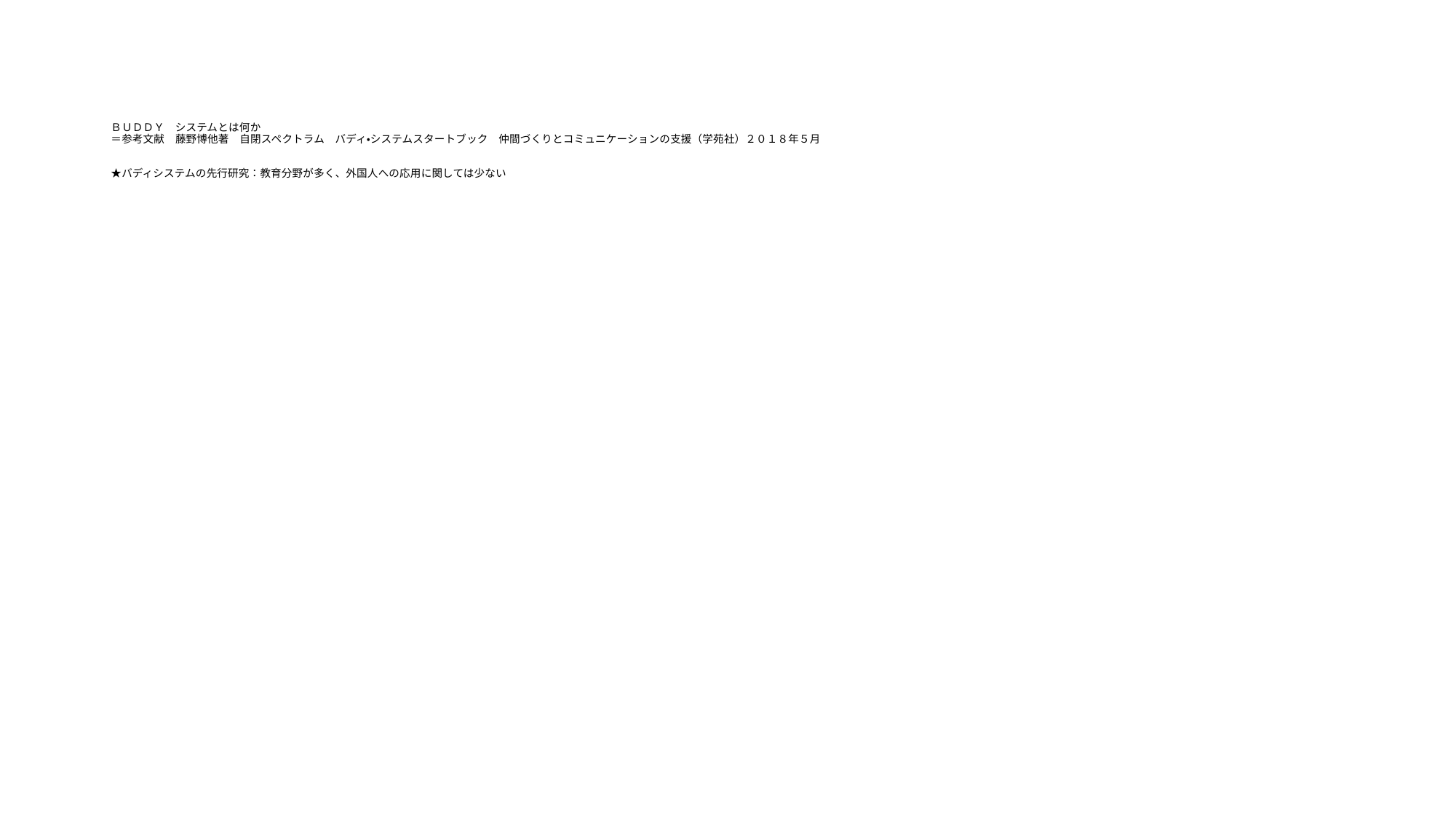

# ＢＵＤＤＹ　システムとは何か ＝参考文献　藤野博他著　自閉スペクトラム　バディ・システムスタートブック　仲間づくりとコミュニケーションの支援（学苑社）２０１８年５月 ★バディシステムの先行研究：教育分野が多く、外国人への応用に関しては少ない